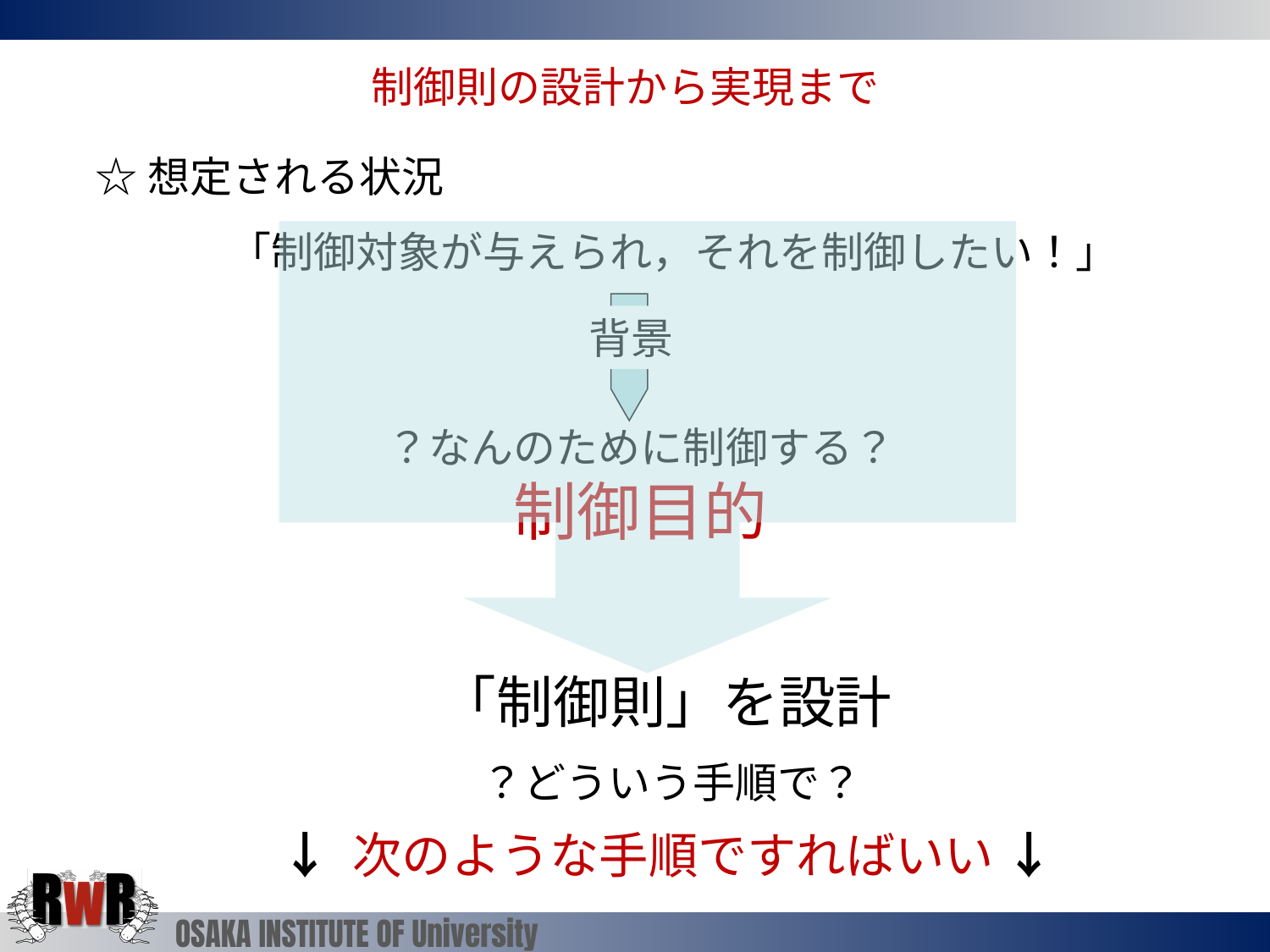

制御則の設計から実現まで
☆想定される状況
「制御対象が与えられ，それを制御したい！」

「制御則」を設計
背景

？なんのために制御する？
制御目的
？どういう手順で？
↓ 次のような手順ですればいい ↓